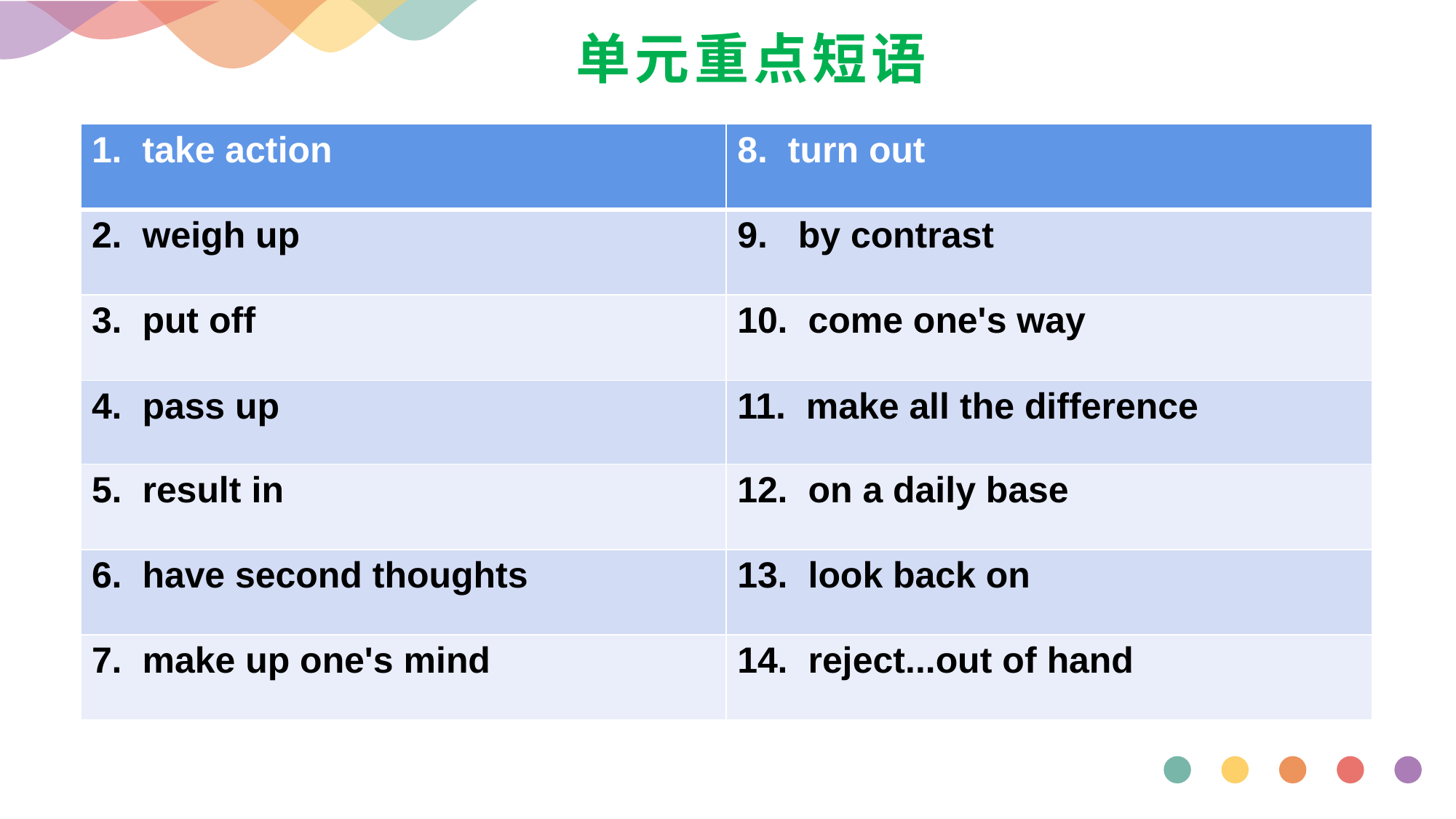

# 单元重点短语
| 1. take action | 8. turn out |
| --- | --- |
| 2. weigh up | 9. by contrast |
| 3. put off | 10. come one's way |
| 4. pass up | 11. make all the difference |
| 5. result in | 12. on a daily base |
| 6. have second thoughts | 13. look back on |
| 7. make up one's mind | 14. reject...out of hand |